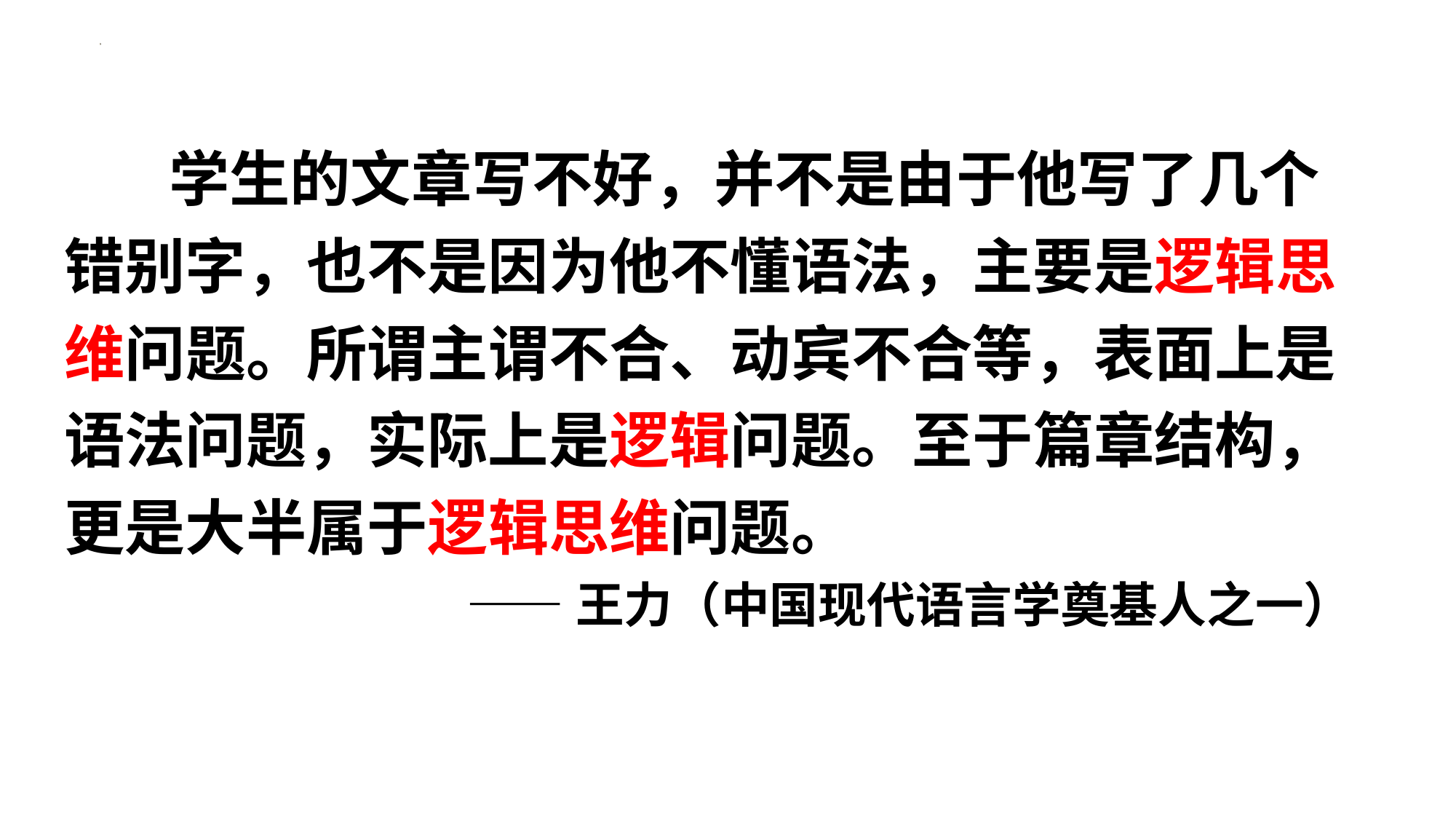

学生的文章写不好，并不是由于他写了几个错别字，也不是因为他不懂语法，主要是逻辑思维问题。所谓主谓不合、动宾不合等，表面上是语法问题，实际上是逻辑问题。至于篇章结构，更是大半属于逻辑思维问题。
——王力（中国现代语言学奠基人之一）